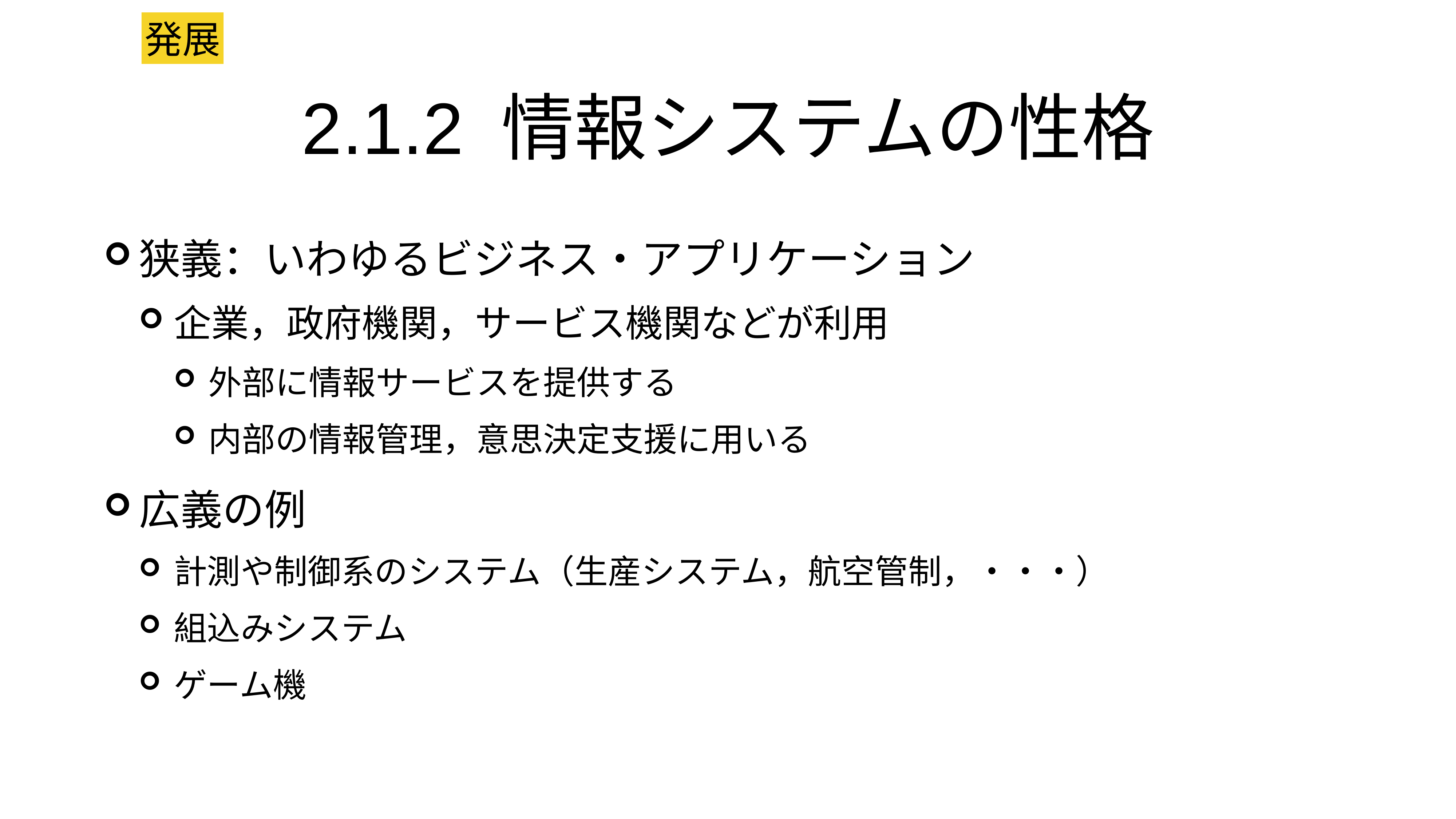

発展
# 2.1.2 情報システムの性格
狭義：いわゆるビジネス・アプリケーション
企業，政府機関，サービス機関などが利用
外部に情報サービスを提供する
内部の情報管理，意思決定支援に用いる
広義の例
計測や制御系のシステム（生産システム，航空管制，・・・）
組込みシステム
ゲーム機